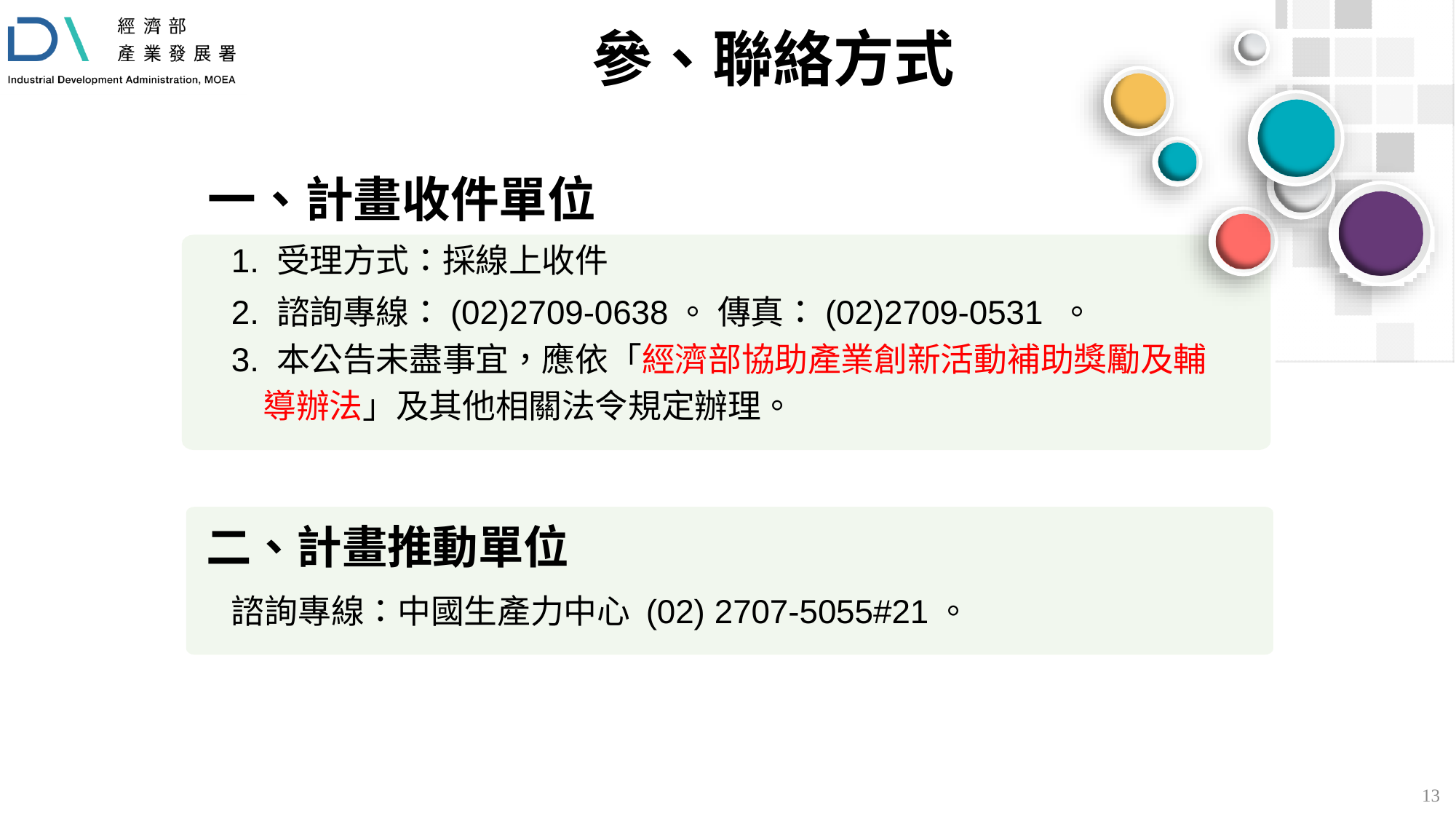

# 參、聯絡方式

一、計畫收件單位
1. 受理方式：採線上收件
2. 諮詢專線：(02)2709-0638。 傳真：(02)2709-0531 。
3. 本公告未盡事宜，應依「經濟部協助產業創新活動補助獎勵及輔
導辦法」及其他相關法令規定辦理。

二、計畫推動單位
諮詢專線：中國生產力中心 (02) 2707-5055#21。

13